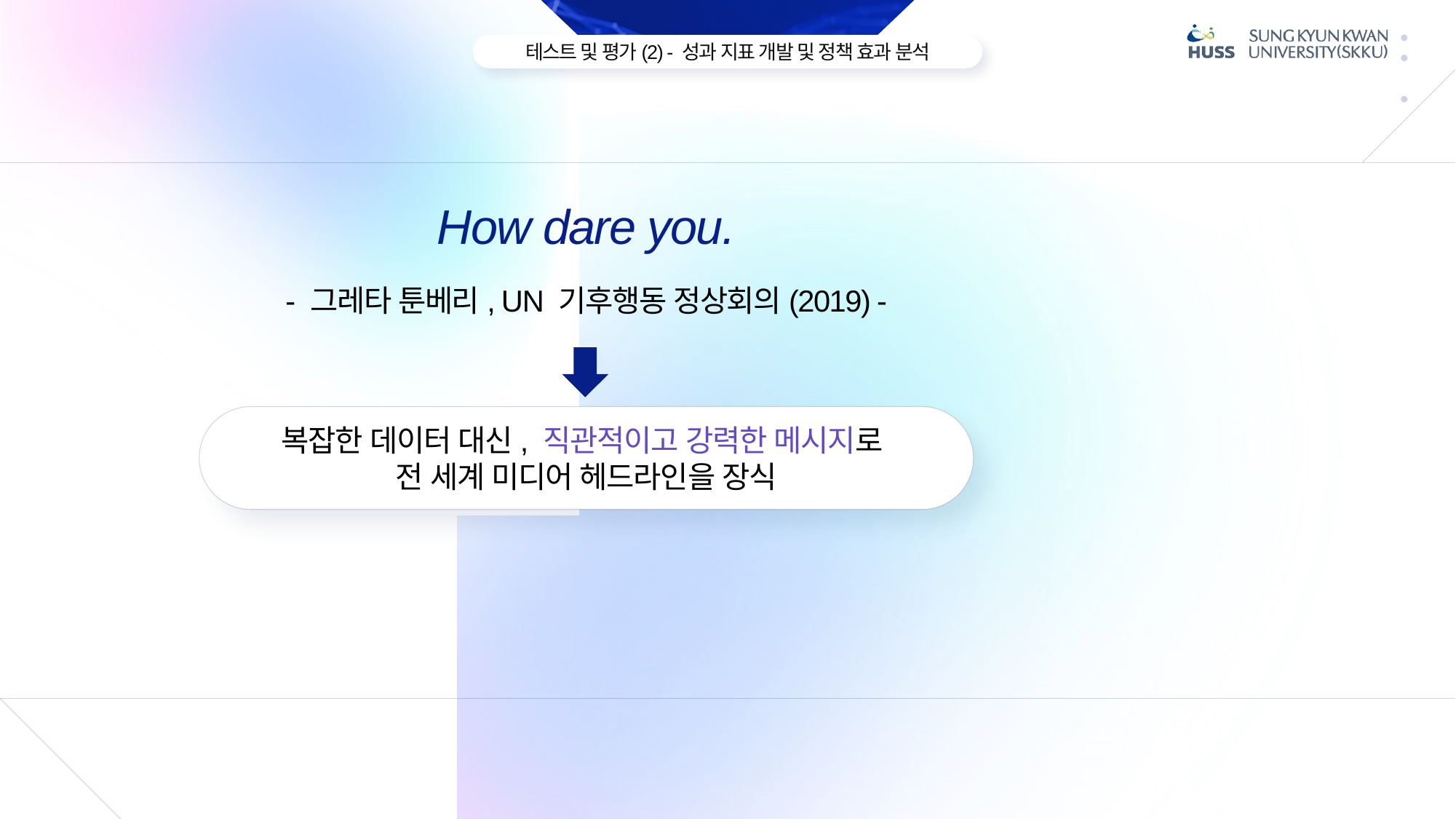

How dare you.
- 그레타 툰베리, UN 기후행동 정상회의(2019) -

복잡한 데이터 대신, 직관적이고 강력한 메시지로
전 세계 미디어 헤드라인을 장식